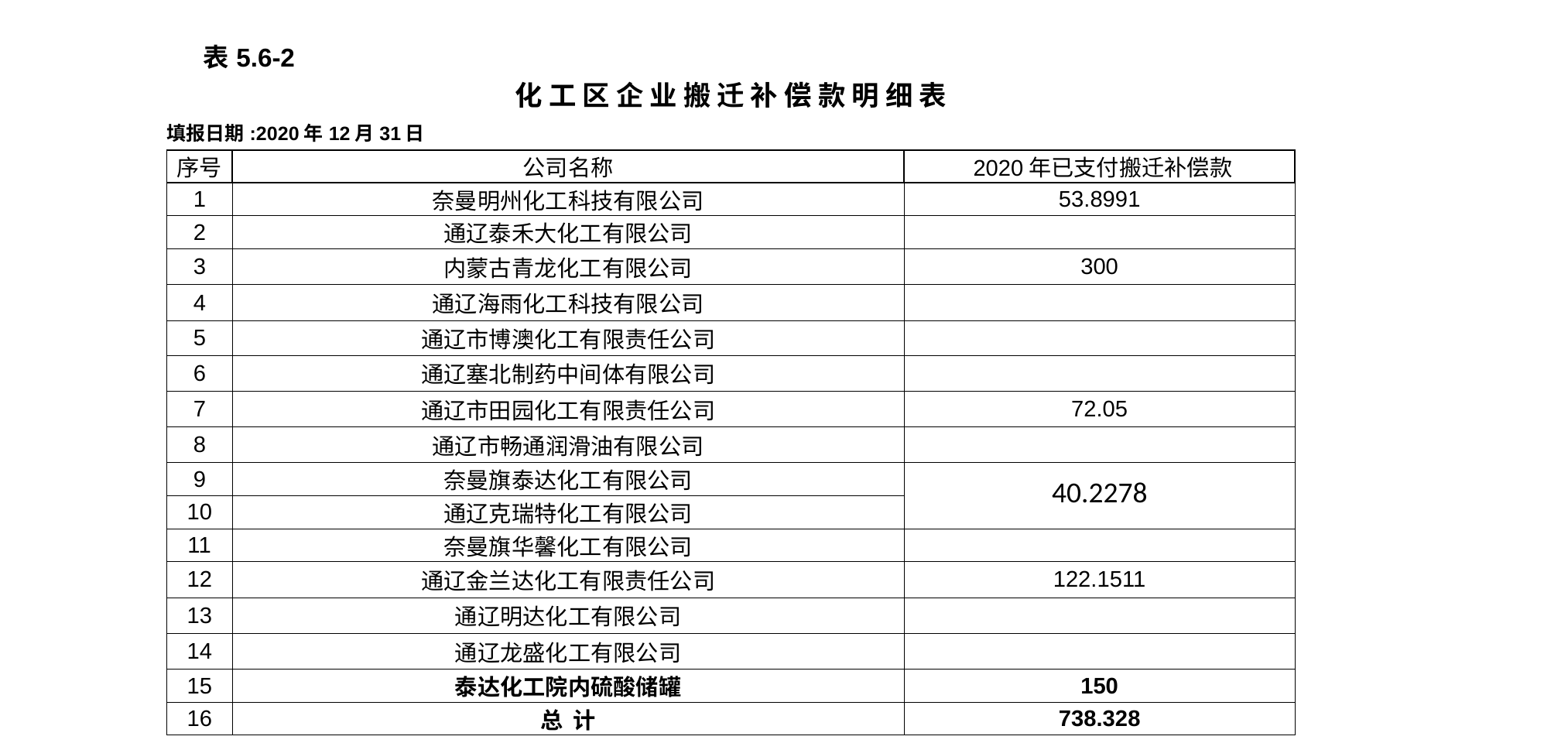

| 表5.6-2 |  |  |  |  |
| --- | --- | --- | --- | --- |
| 化 工 区 企 业 搬 迁 补 偿 款 明 细 表 |  |  |  |  |
| 填报日期:2020年12月31日 |  |  |  |  |
| 序号 | 公司名称 | 2020年已支付搬迁补偿款 |  |  |
| 1 | 奈曼明州化工科技有限公司 | 53.8991 |  |  |
| 2 | 通辽泰禾大化工有限公司 |  |  |  |
| 3 | 内蒙古青龙化工有限公司 | 300 |  |  |
| 4 | 通辽海雨化工科技有限公司 |  |  |  |
| 5 | 通辽市博澳化工有限责任公司 |  |  |  |
| 6 | 通辽塞北制药中间体有限公司 |  |  |  |
| 7 | 通辽市田园化工有限责任公司 | 72.05 |  |  |
| 8 | 通辽市畅通润滑油有限公司 |  |  |  |
| 9 | 奈曼旗泰达化工有限公司 | 40.2278 |  |  |
| 10 | 通辽克瑞特化工有限公司 |  |  |  |
| 11 | 奈曼旗华馨化工有限公司 |  |  |  |
| 12 | 通辽金兰达化工有限责任公司 | 122.1511 |  |  |
| 13 | 通辽明达化工有限公司 |  |  |  |
| 14 | 通辽龙盛化工有限公司 |  |  |  |
| 15 | 泰达化工院内硫酸储罐 | 150 |  |  |
| 16 | 总 计 | 738.328 |  |  |